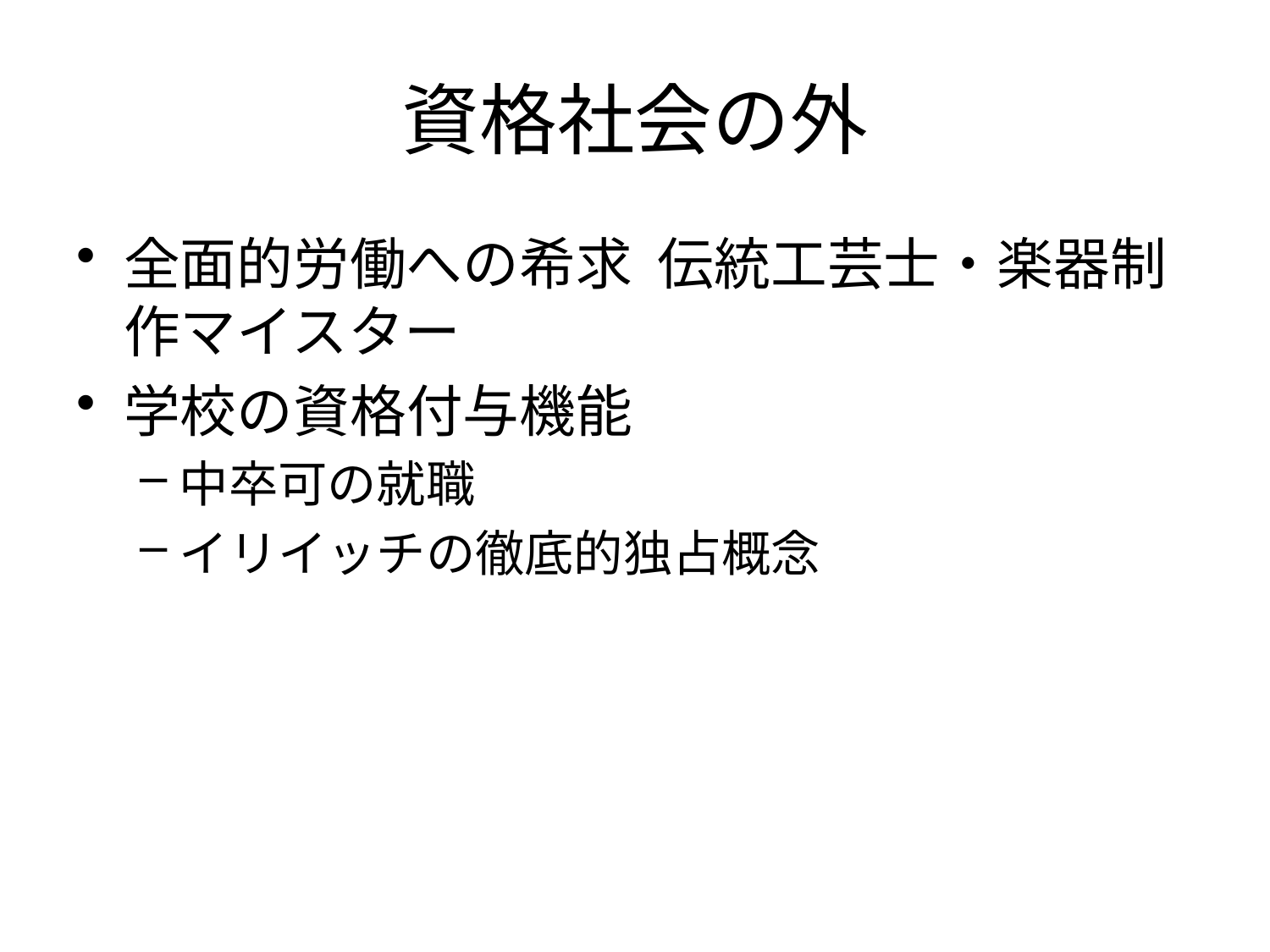

# 資格社会の外
全面的労働への希求  伝統工芸士・楽器制作マイスター
学校の資格付与機能
中卒可の就職
イリイッチの徹底的独占概念